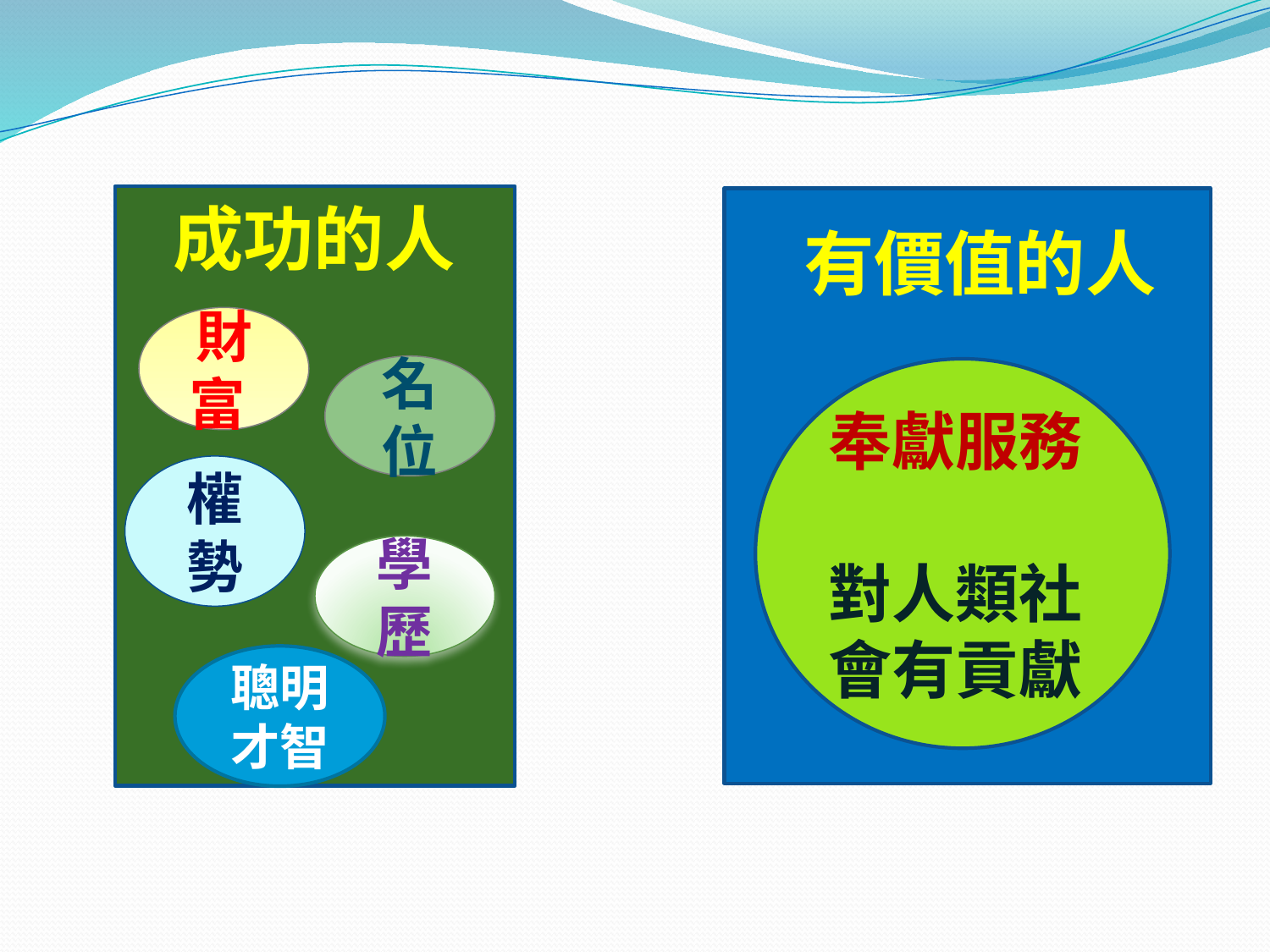

成功的人

有價值的人
財富
名位
奉獻服務

對人類社會有貢獻
權勢
學歷
聰明才智